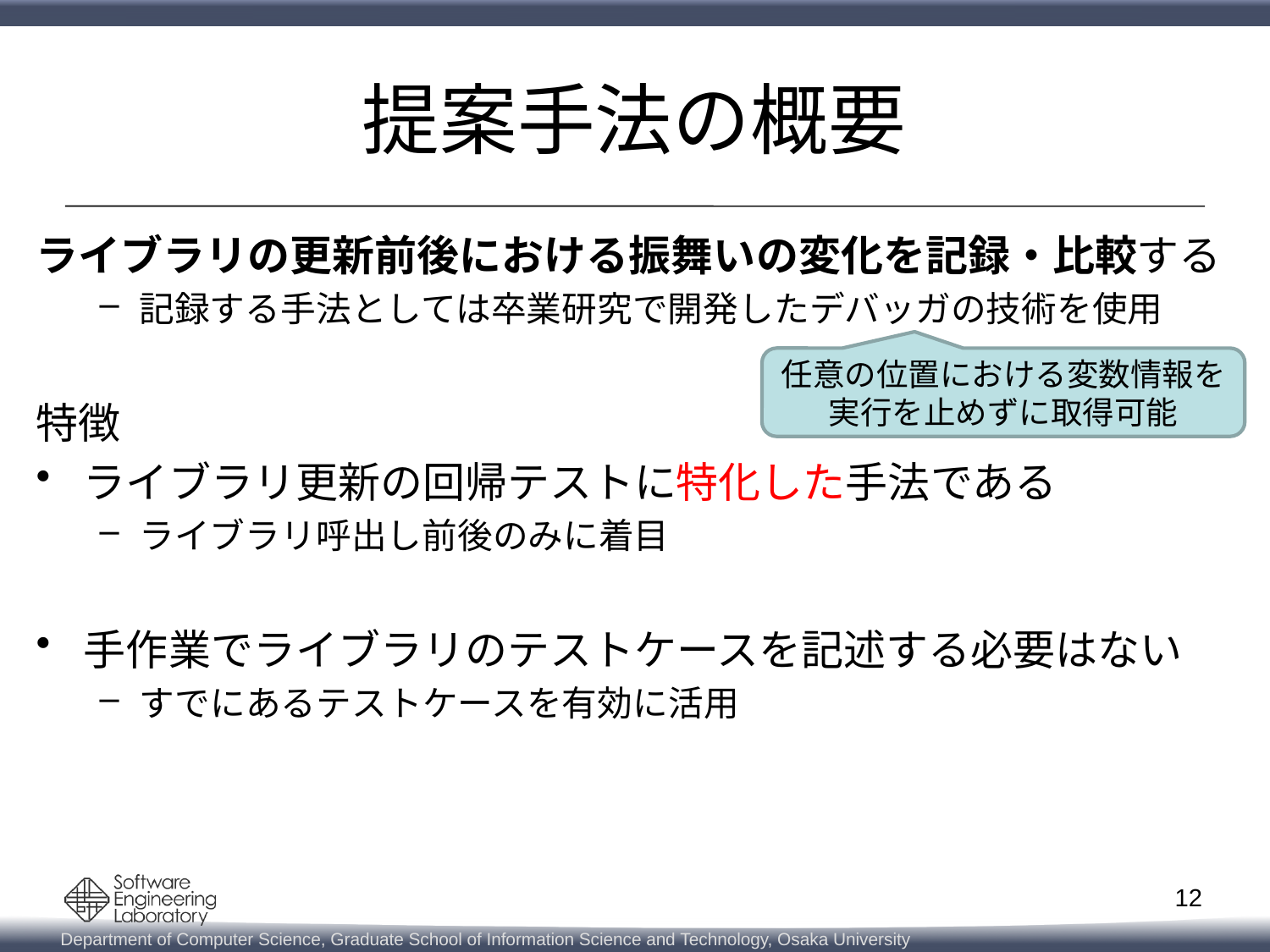

# 提案手法の概要
ライブラリの更新前後における振舞いの変化を記録・比較する
記録する手法としては卒業研究で開発したデバッガの技術を使用

特徴
ライブラリ更新の回帰テストに特化した手法である
ライブラリ呼出し前後のみに着目

手作業でライブラリのテストケースを記述する必要はない
すでにあるテストケースを有効に活用

任意の位置における変数情報を実行を止めずに取得可能
12